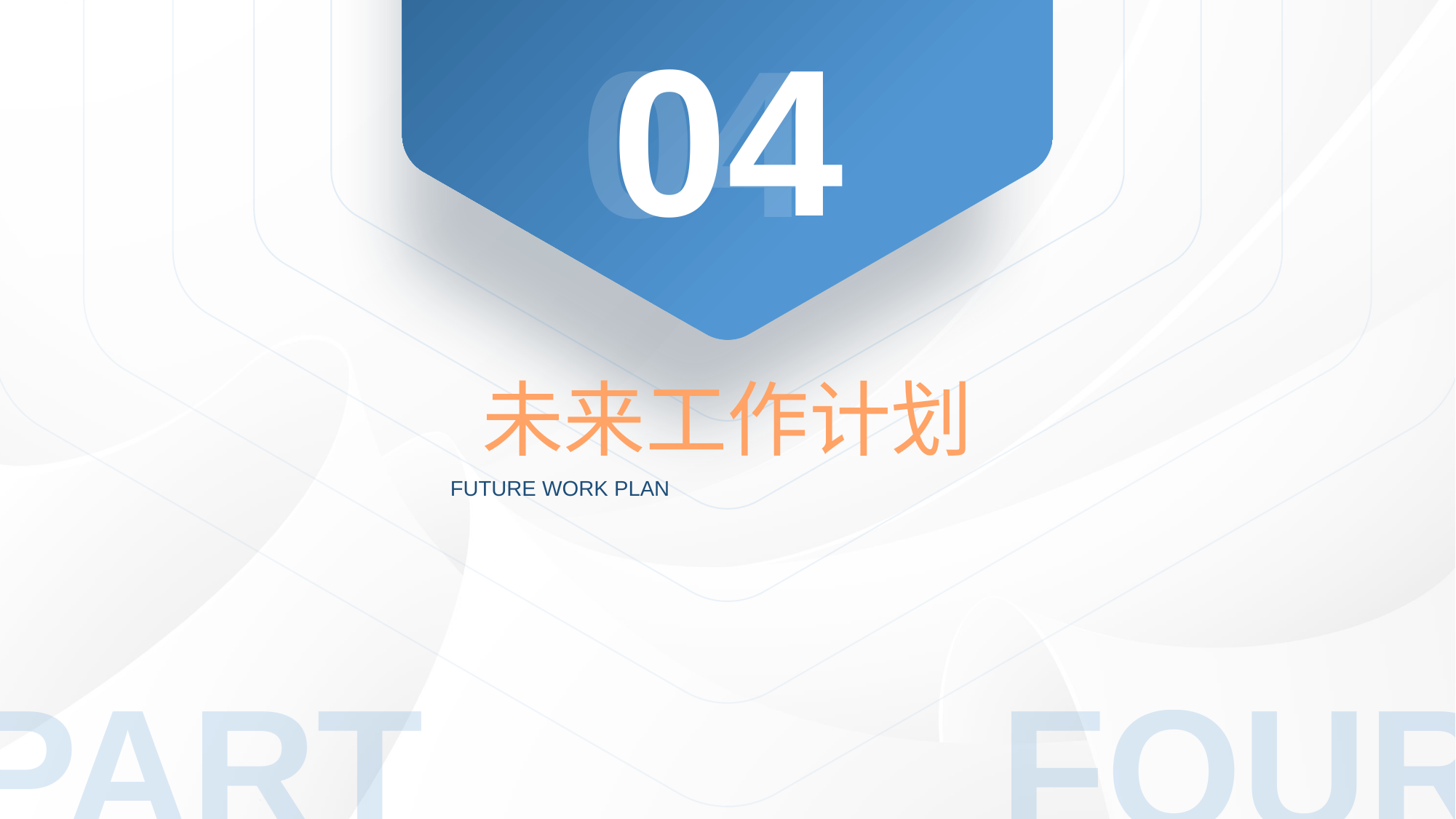

04
04
未来工作计划
FUTURE WORK PLAN
PART
FOUR